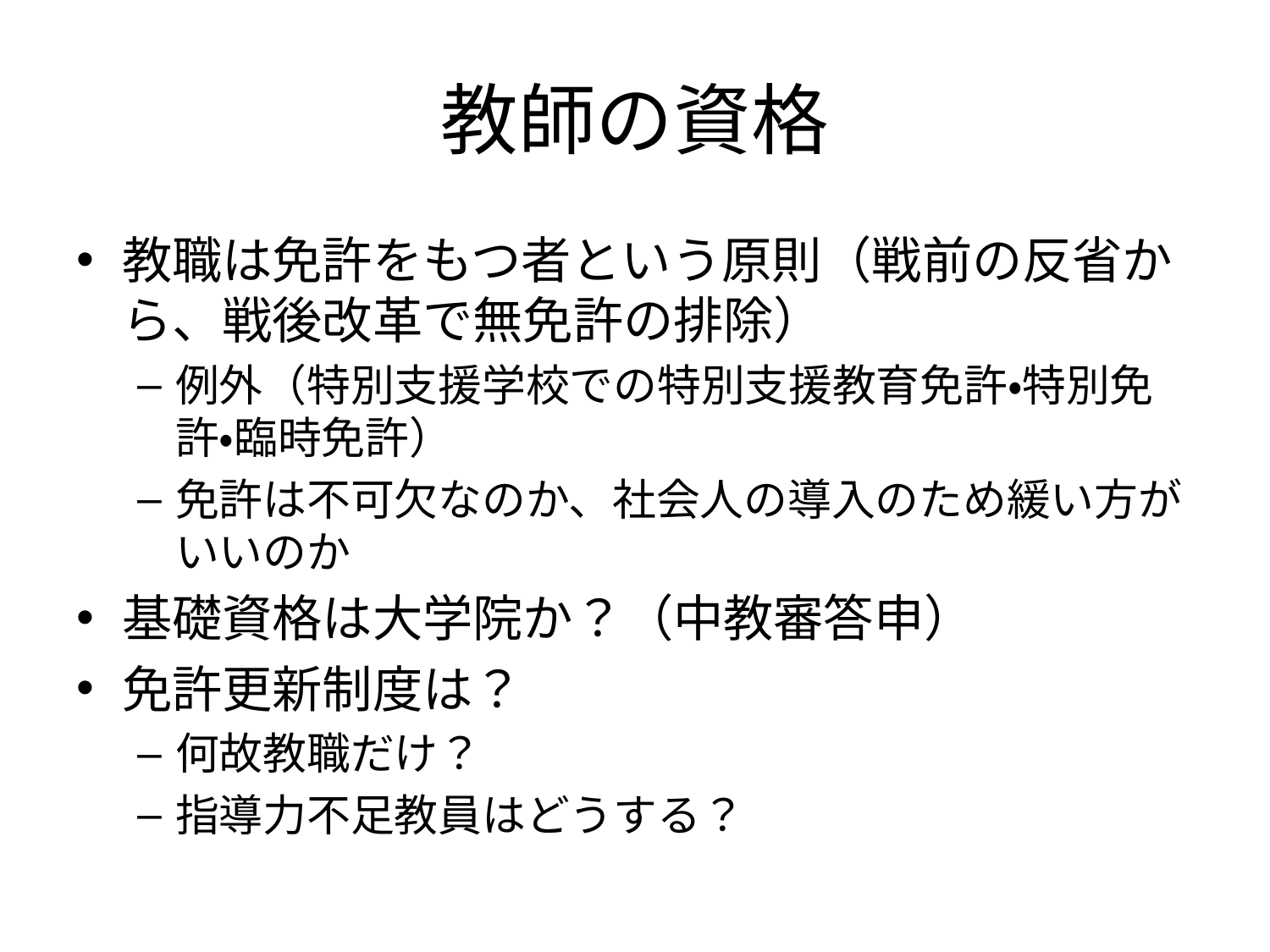

# 教師の資格
教職は免許をもつ者という原則（戦前の反省から、戦後改革で無免許の排除）
例外（特別支援学校での特別支援教育免許・特別免許・臨時免許）
免許は不可欠なのか、社会人の導入のため緩い方がいいのか
基礎資格は大学院か？（中教審答申）
免許更新制度は？
何故教職だけ？
指導力不足教員はどうする？